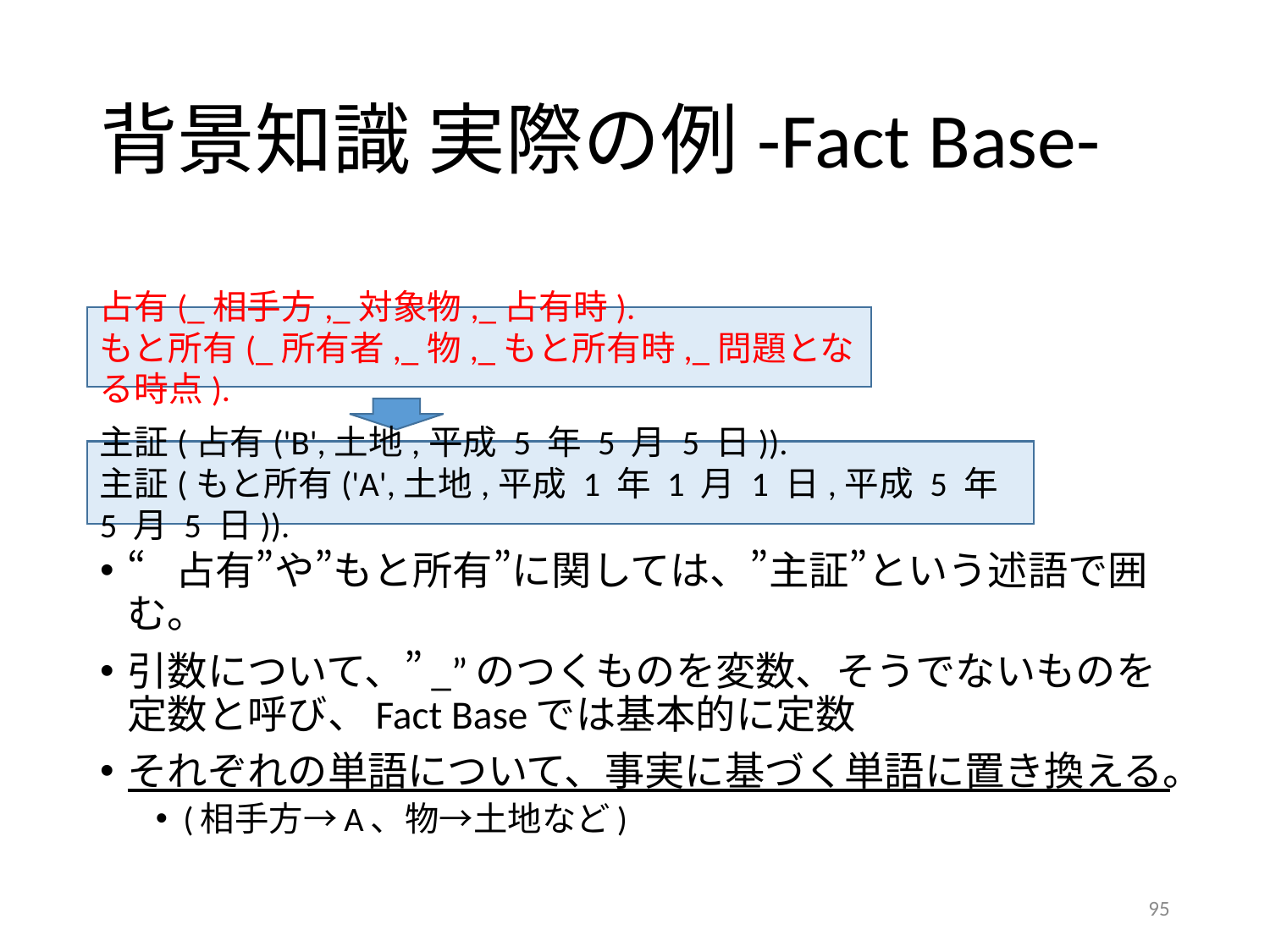

# 背景知識 実際の例-Fact Base-

“占有”や”もと所有”に関しては、”主証”という述語で囲む。
引数について、”_”のつくものを変数、そうでないものを定数と呼び、Fact Baseでは基本的に定数
それぞれの単語について、事実に基づく単語に置き換える。
(相手方→A、物→土地など)

占有(_相手方,_対象物,_占有時).
もと所有(_所有者,_物,_もと所有時,_問題となる時点).

主証(占有('B',土地,平成 5 年 5 月 5 日)).
主証(もと所有('A',土地,平成 1 年 1 月 1 日,平成 5 年 5 月 5 日)).
95